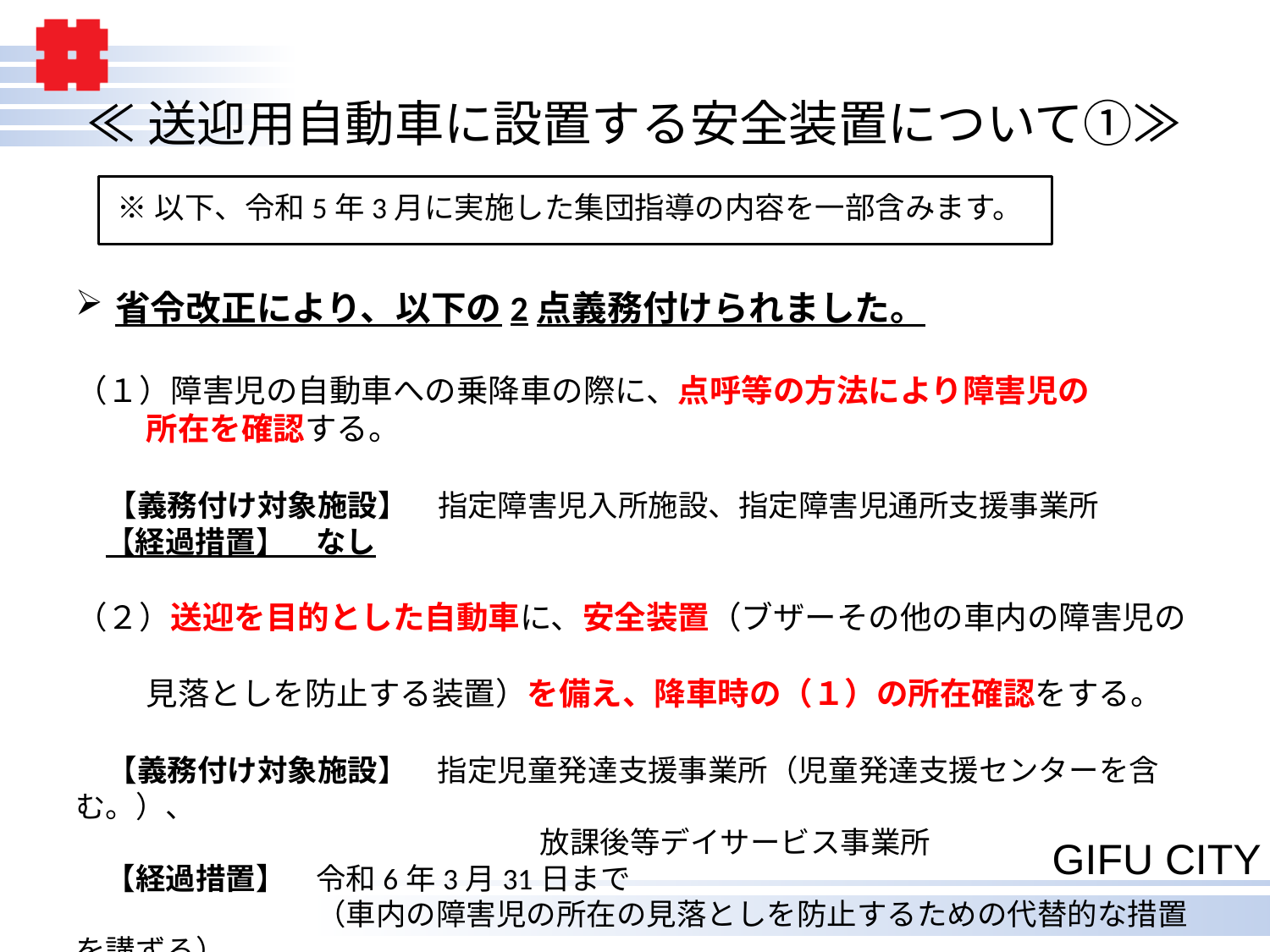

# ≪送迎用自動車に設置する安全装置について①≫

※以下、令和5年3月に実施した集団指導の内容を一部含みます。
省令改正により、以下の2点義務付けられました。
（１）障害児の自動車への乗降車の際に、点呼等の方法により障害児の
　　 所在を確認する。

　【義務付け対象施設】　指定障害児入所施設、指定障害児通所支援事業所
　【経過措置】　なし

（２）送迎を目的とした自動車に、安全装置（ブザーその他の車内の障害児の
　　 見落としを防止する装置）を備え、降車時の（１）の所在確認をする。

　【義務付け対象施設】　指定児童発達支援事業所（児童発達支援センターを含む。）、
　　　　　　　　　　　　　　　  放課後等デイサービス事業所
　【経過措置】　令和6年3月31日まで
　　　　　　　　（車内の障害児の所在の見落としを防止するための代替的な措置を講ずる）